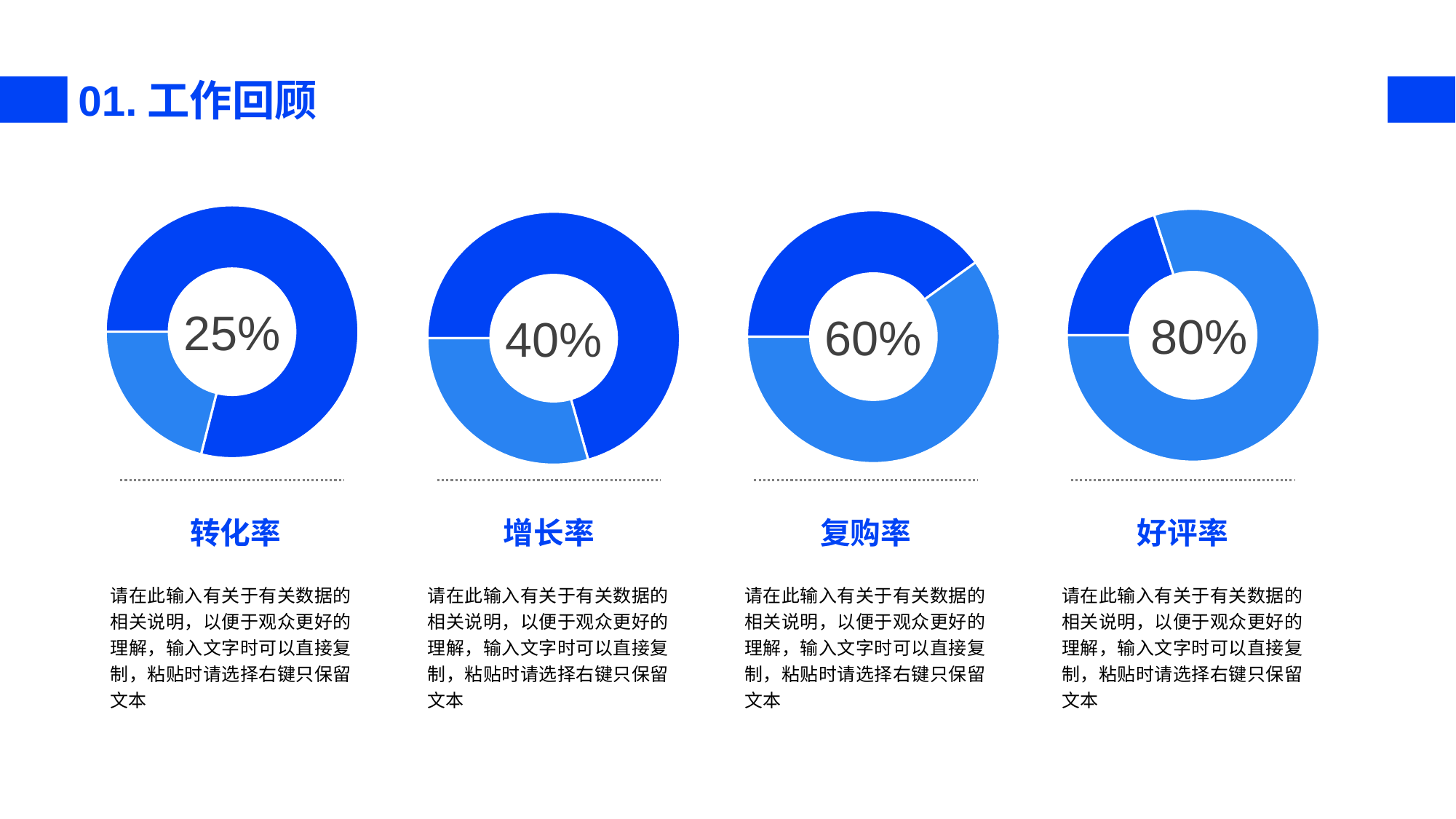

01.工作回顾

### Chart

| Category | 销售额 |
|---|---|
| 第一季度 | 75.0 |
| 第二季度 | 20.0 |
25%

### Chart

| Category | 销售额 |
|---|---|
| 第一季度 | 20.0 |
| 第二季度 | 80.0 |
80%

### Chart

| Category | 销售额 |
|---|---|
| 第一季度 | 40.0 |
| 第二季度 | 60.0 |
60%

### Chart

| Category | 销售额 |
|---|---|
| 第一季度 | 60.0 |
| 第二季度 | 25.0 |
40%
转化率
增长率
复购率
好评率
请在此输入有关于有关数据的相关说明，以便于观众更好的理解，输入文字时可以直接复制，粘贴时请选择右键只保留文本
请在此输入有关于有关数据的相关说明，以便于观众更好的理解，输入文字时可以直接复制，粘贴时请选择右键只保留文本
请在此输入有关于有关数据的相关说明，以便于观众更好的理解，输入文字时可以直接复制，粘贴时请选择右键只保留文本
请在此输入有关于有关数据的相关说明，以便于观众更好的理解，输入文字时可以直接复制，粘贴时请选择右键只保留文本